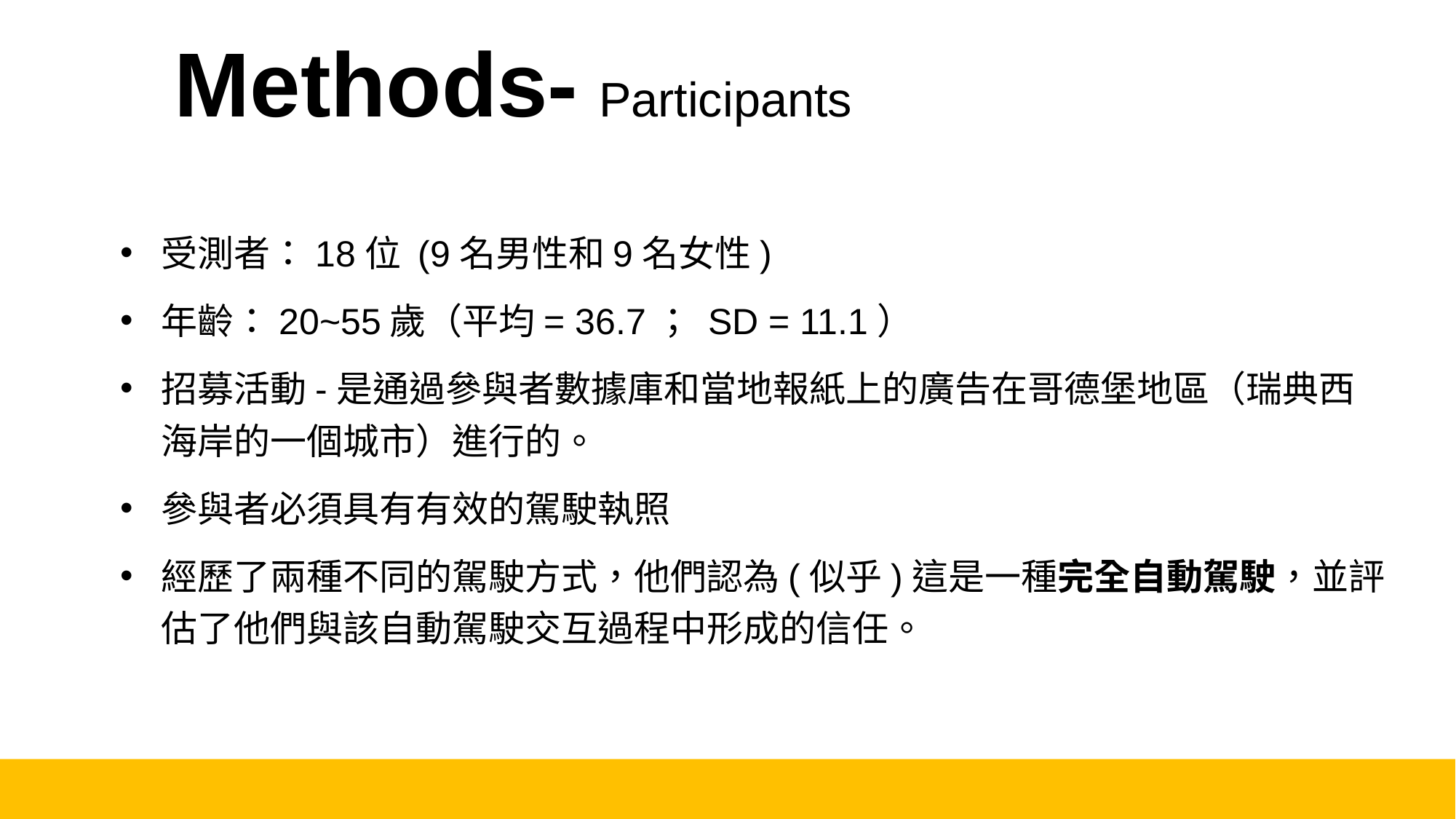

# Methods- Participants
受測者：18位 (9名男性和9名女性)
年齡：20~55歲（平均= 36.7； SD = 11.1）
招募活動-是通過參與者數據庫和當地報紙上的廣告在哥德堡地區（瑞典西海岸的一個城市）進行的。
參與者必須具有有效的駕駛執照
經歷了兩種不同的駕駛方式，他們認為(似乎)這是一種完全自動駕駛，並評估了他們與該自動駕駛交互過程中形成的信任。

5